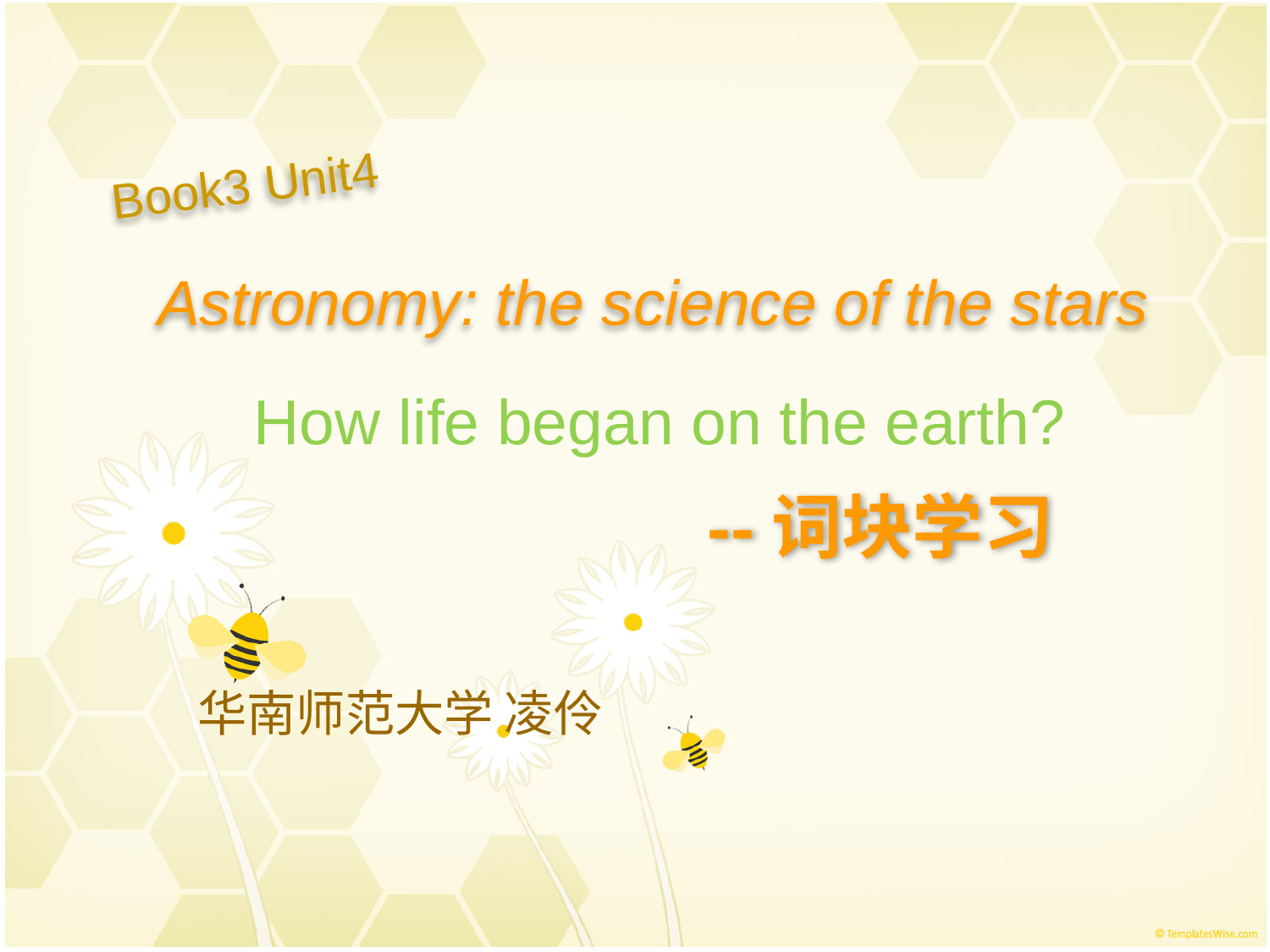

Book3 Unit4
Astronomy: the science of the stars

How life began on the earth?
--词块学习
华南师范大学 凌伶